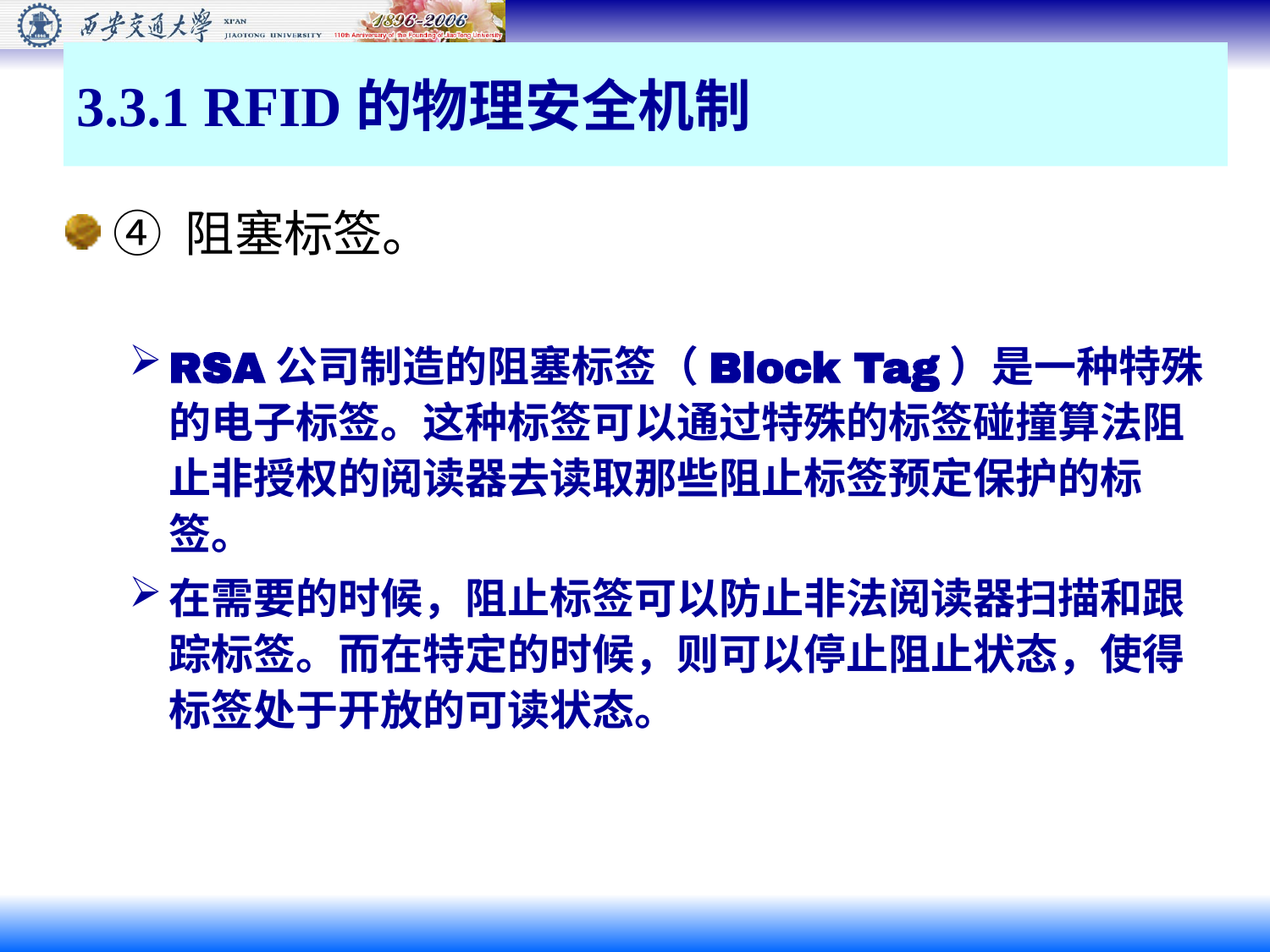

# 3.3.1 RFID的物理安全机制
④ 阻塞标签。

RSA公司制造的阻塞标签（Block Tag）是一种特殊的电子标签。这种标签可以通过特殊的标签碰撞算法阻止非授权的阅读器去读取那些阻止标签预定保护的标签。
在需要的时候，阻止标签可以防止非法阅读器扫描和跟踪标签。而在特定的时候，则可以停止阻止状态，使得标签处于开放的可读状态。